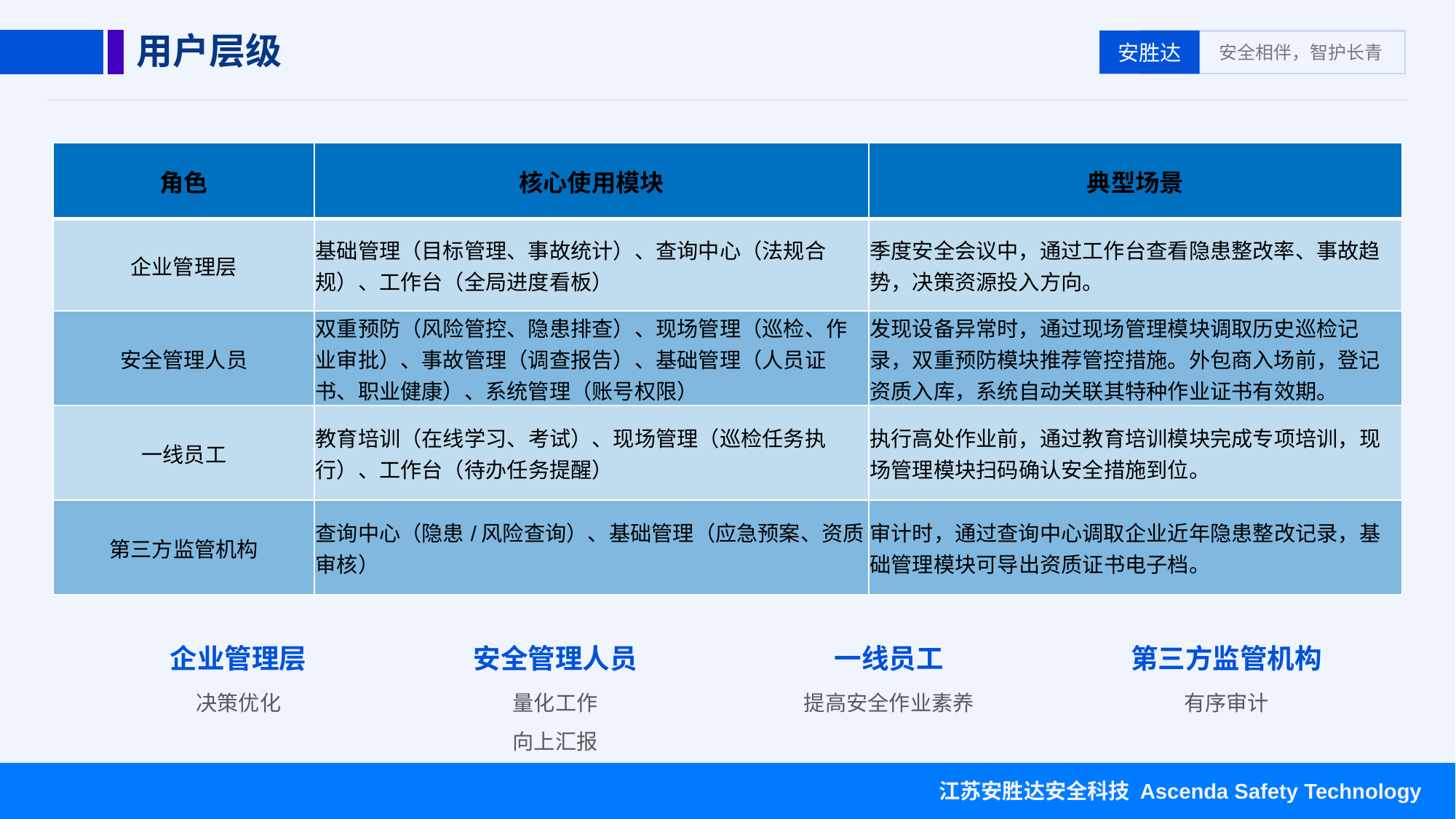

用户层级
| 角色 | 核心使用模块 | 典型场景 |
| --- | --- | --- |
| 企业管理层 | 基础管理（目标管理、事故统计）、查询中心（法规合规）、工作台（全局进度看板） | 季度安全会议中，通过工作台查看隐患整改率、事故趋势，决策资源投入方向。 |
| 安全管理人员 | 双重预防（风险管控、隐患排查）、现场管理（巡检、作业审批）、事故管理（调查报告）、基础管理（人员证书、职业健康）、系统管理（账号权限） | 发现设备异常时，通过现场管理模块调取历史巡检记录，双重预防模块推荐管控措施。外包商入场前，登记资质入库，系统自动关联其特种作业证书有效期。 |
| 一线员工 | 教育培训（在线学习、考试）、现场管理（巡检任务执行）、工作台（待办任务提醒） | 执行高处作业前，通过教育培训模块完成专项培训，现场管理模块扫码确认安全措施到位。 |
| 第三方监管机构 | 查询中心（隐患/风险查询）、基础管理（应急预案、资质审核） | 审计时，通过查询中心调取企业近年隐患整改记录，基础管理模块可导出资质证书电子档。 |
企业管理层
决策优化
安全管理人员
量化工作
向上汇报
一线员工
提高安全作业素养
第三方监管机构
有序审计